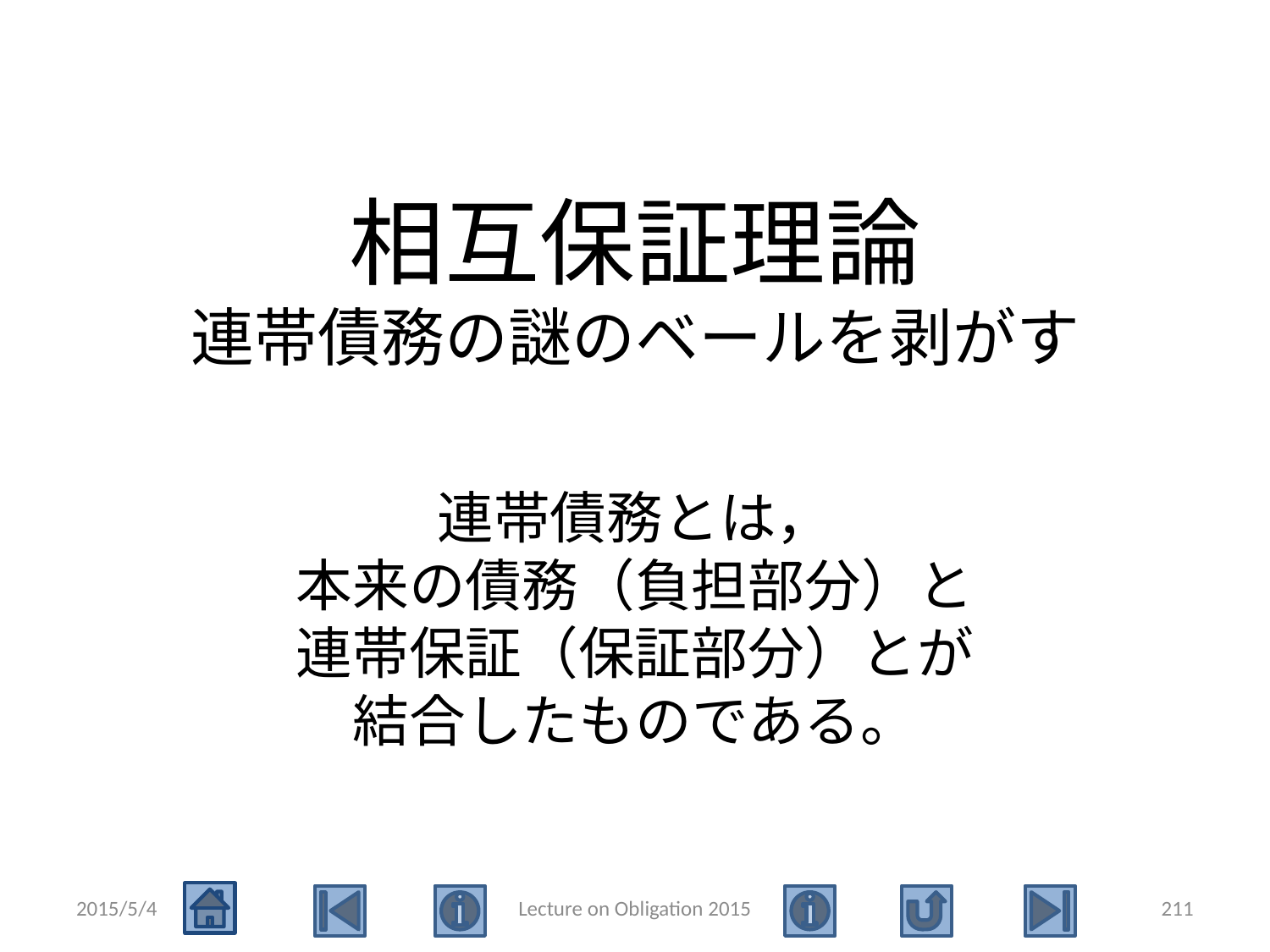

# 相互保証理論 連帯債務の謎のベールを剥がす
連帯債務とは，
本来の債務（負担部分）と
連帯保証（保証部分）とが
結合したものである。
2015/5/4
Lecture on Obligation 2015
211